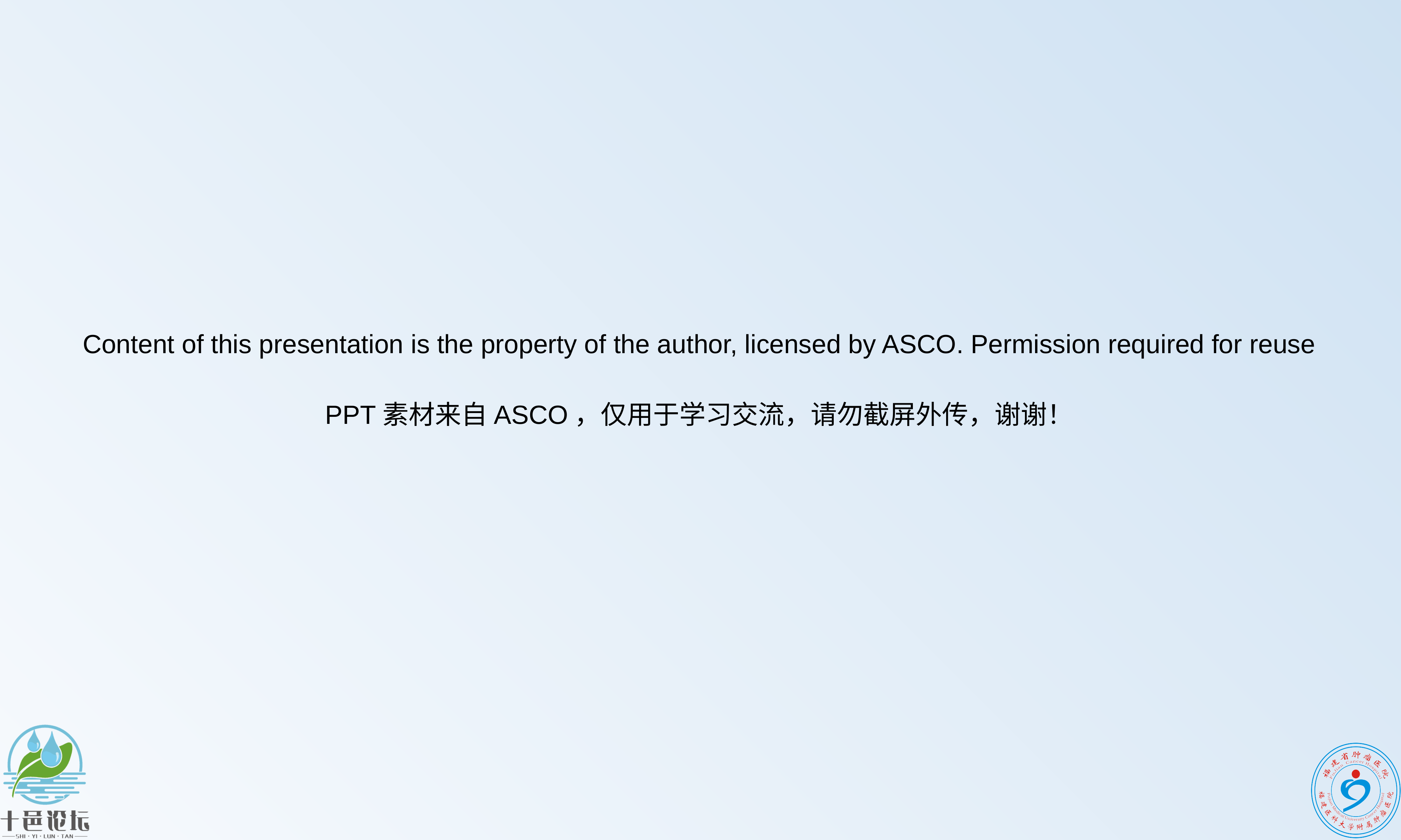

Content of this presentation is the property of the author, licensed by ASCO. Permission required for reuse

PPT素材来自ASCO，仅用于学习交流，请勿截屏外传，谢谢！